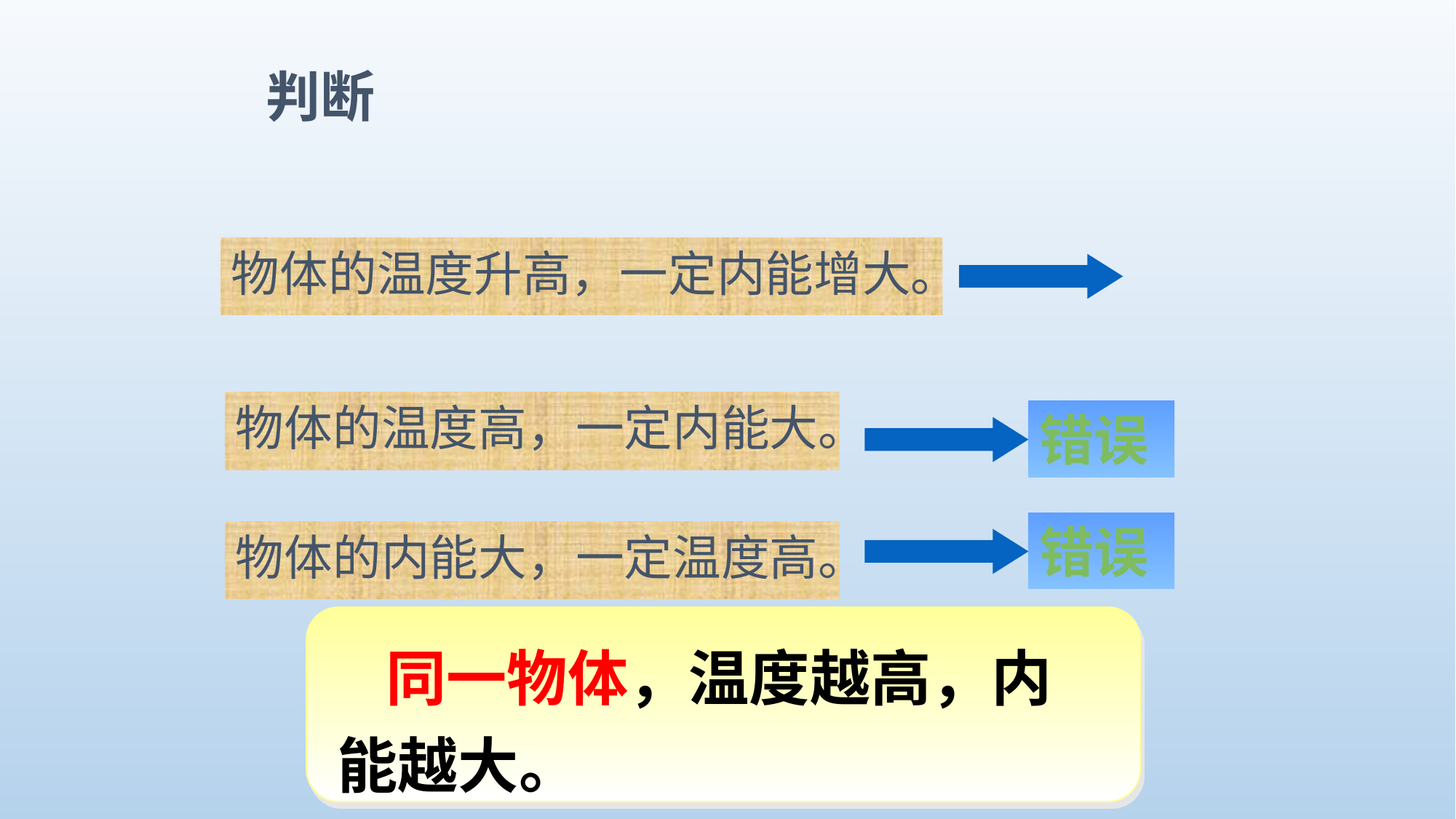

判断
物体的温度升高，一定内能增大。

物体的温度高，一定内能大。
错误

错误
物体的内能大，一定温度高。

    同一物体，温度越高，内能越大。